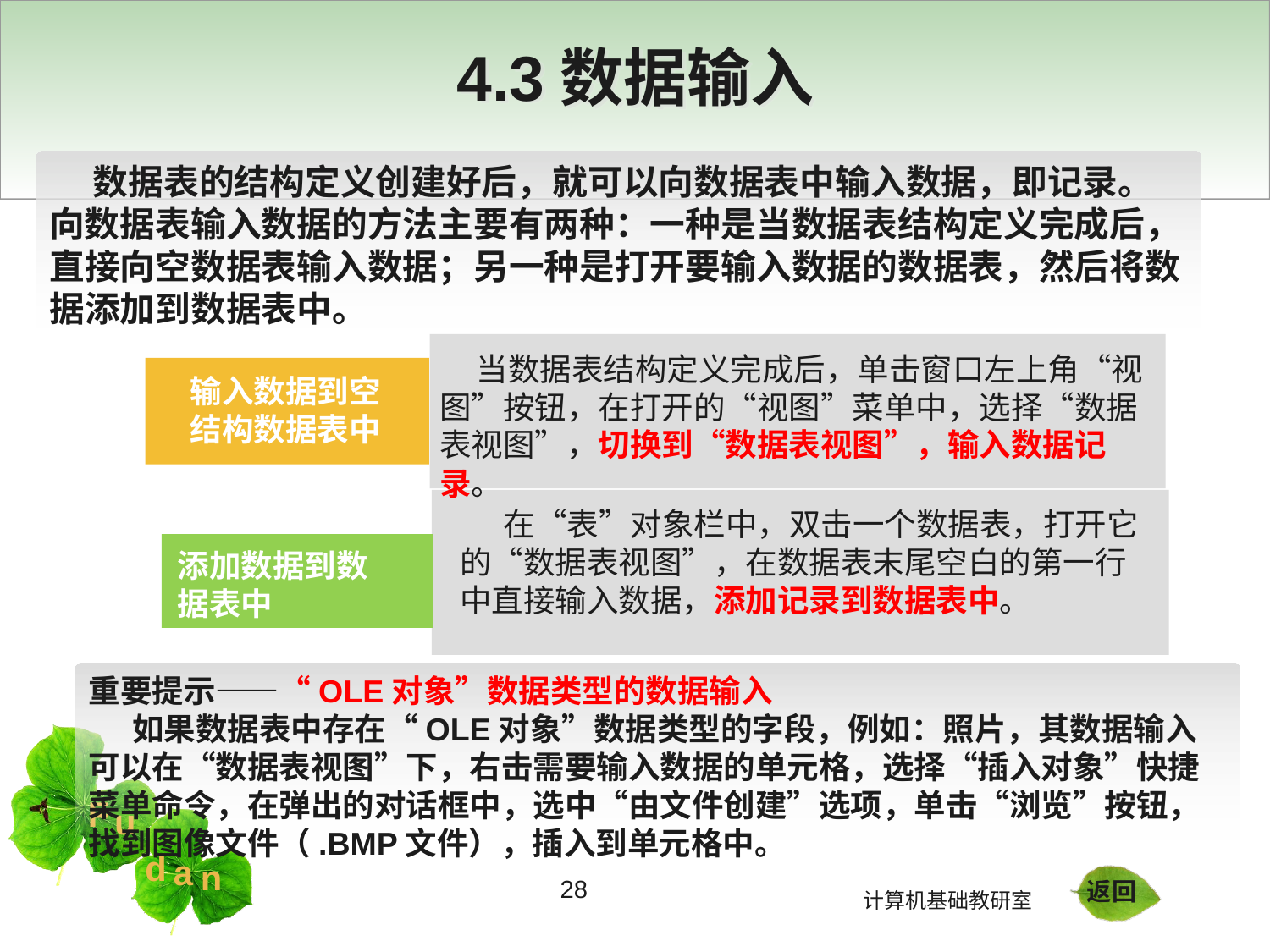

4.3数据输入
     数据表的结构定义创建好后，就可以向数据表中输入数据，即记录。向数据表输入数据的方法主要有两种：一种是当数据表结构定义完成后，直接向空数据表输入数据；另一种是打开要输入数据的数据表，然后将数据添加到数据表中。

    当数据表结构定义完成后，单击窗口左上角“视图”按钮，在打开的“视图”菜单中，选择“数据表视图”，切换到“数据表视图”，输入数据记录。

输入数据到空结构数据表中

     在“表”对象栏中，双击一个数据表，打开它的“数据表视图”，在数据表末尾空白的第一行中直接输入数据，添加记录到数据表中。

添加数据到数据表中
重要提示——“OLE对象”数据类型的数据输入
     如果数据表中存在“OLE对象”数据类型的字段，例如：照片，其数据输入可以在“数据表视图”下，右击需要输入数据的单元格，选择“插入对象”快捷菜单命令，在弹出的对话框中，选中“由文件创建”选项，单击“浏览”按钮，找到图像文件（.BMP文件），插入到单元格中。
28
返回